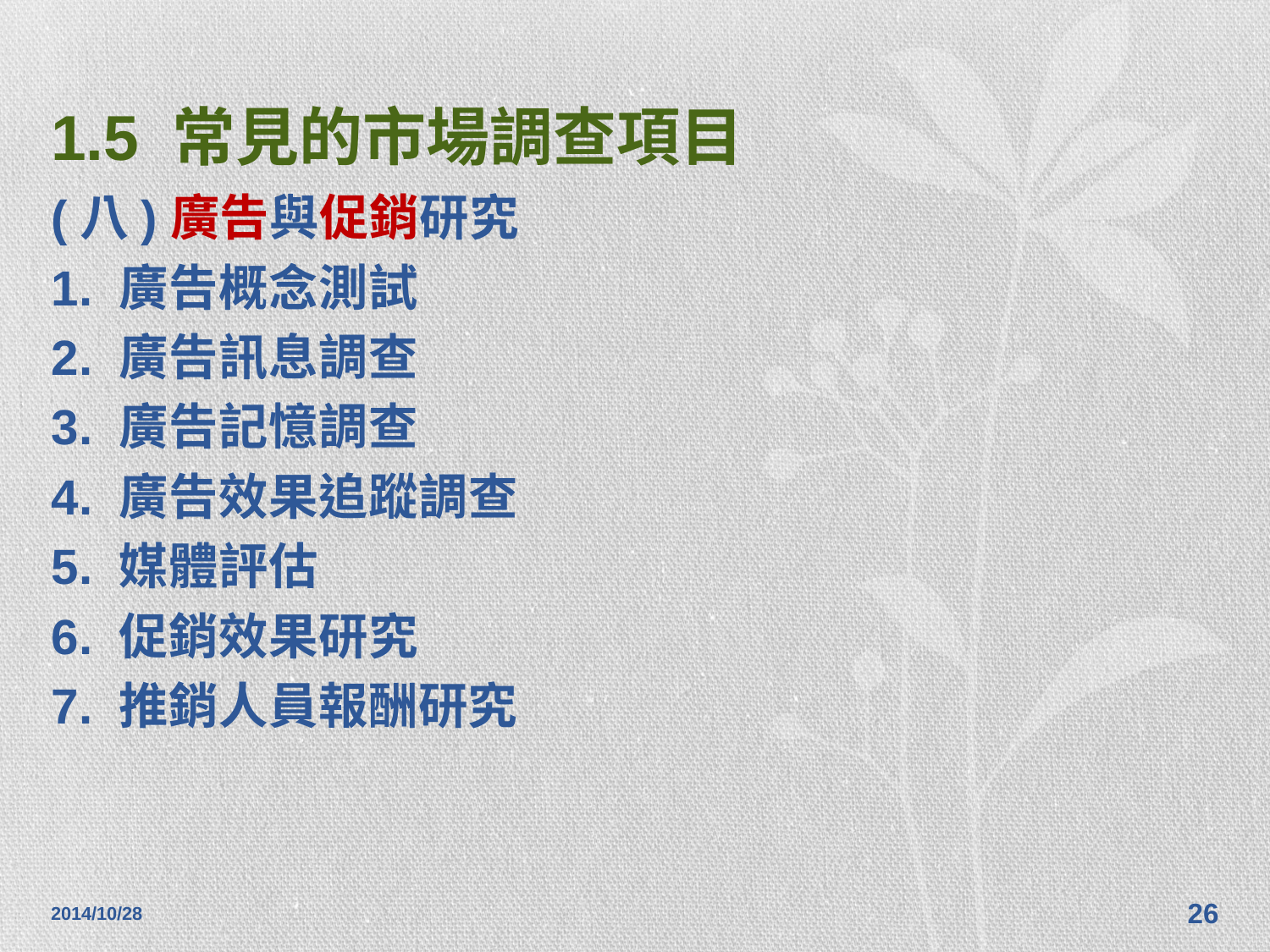

# 1.5 常見的市場調查項目
(八)廣告與促銷研究
1. 廣告概念測試
2. 廣告訊息調查
3. 廣告記憶調查
4. 廣告效果追蹤調查
5. 媒體評估
6. 促銷效果研究
7. 推銷人員報酬研究

2014/10/28
26